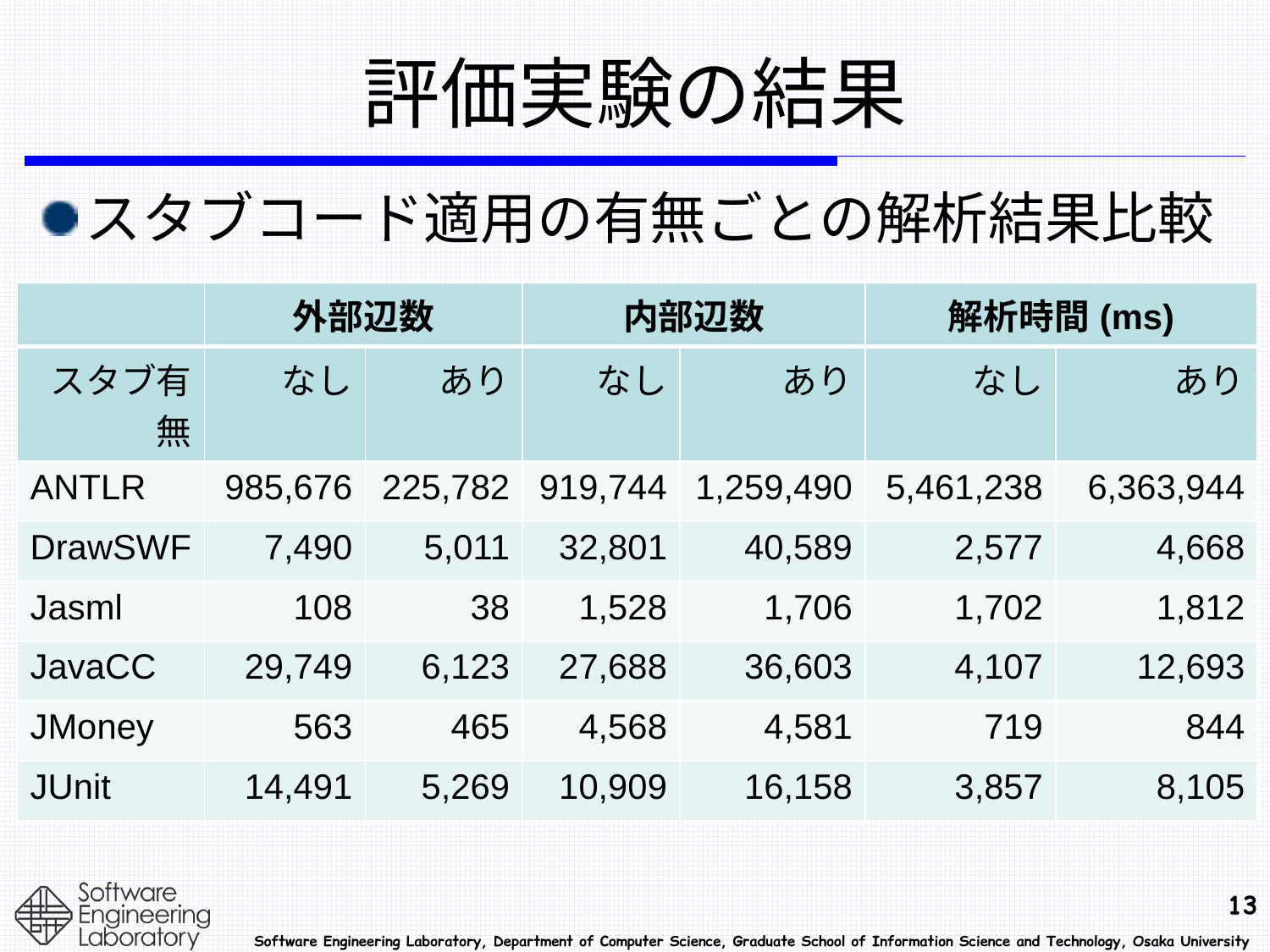

# 評価実験の結果
スタブコード適用の有無ごとの解析結果比較
|  | 外部辺数 |  | 内部辺数 |  | 解析時間(ms) |  |
| --- | --- | --- | --- | --- | --- | --- |
| スタブ有無 | なし | あり | なし | あり | なし | あり |
| ANTLR | 985,676 | 225,782 | 919,744 | 1,259,490 | 5,461,238 | 6,363,944 |
| DrawSWF | 7,490 | 5,011 | 32,801 | 40,589 | 2,577 | 4,668 |
| Jasml | 108 | 38 | 1,528 | 1,706 | 1,702 | 1,812 |
| JavaCC | 29,749 | 6,123 | 27,688 | 36,603 | 4,107 | 12,693 |
| JMoney | 563 | 465 | 4,568 | 4,581 | 719 | 844 |
| JUnit | 14,491 | 5,269 | 10,909 | 16,158 | 3,857 | 8,105 |